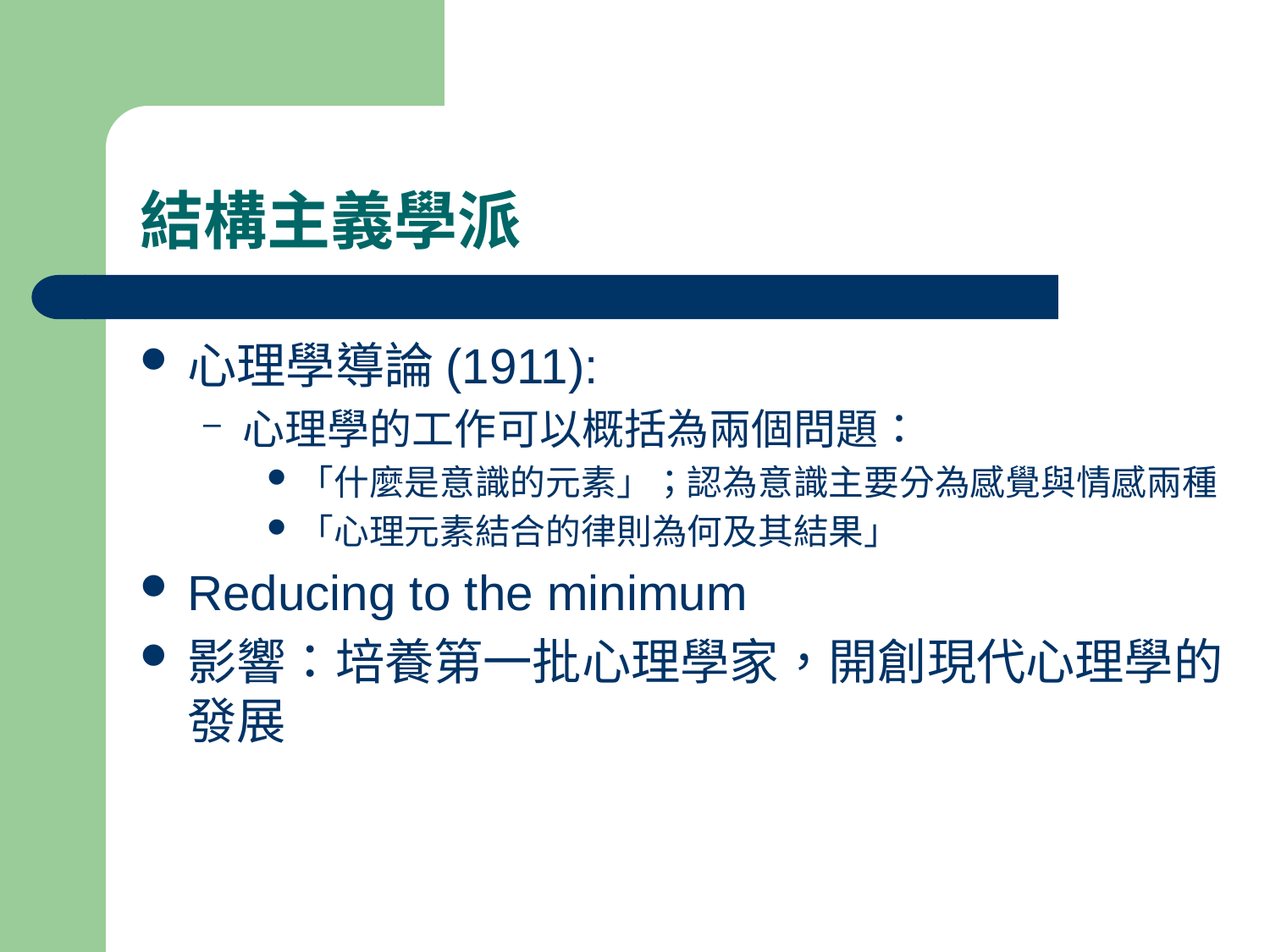

# 結構主義學派
心理學導論(1911):
心理學的工作可以概括為兩個問題：
「什麼是意識的元素」；認為意識主要分為感覺與情感兩種
「心理元素結合的律則為何及其結果」
Reducing to the minimum
影響：培養第一批心理學家，開創現代心理學的發展